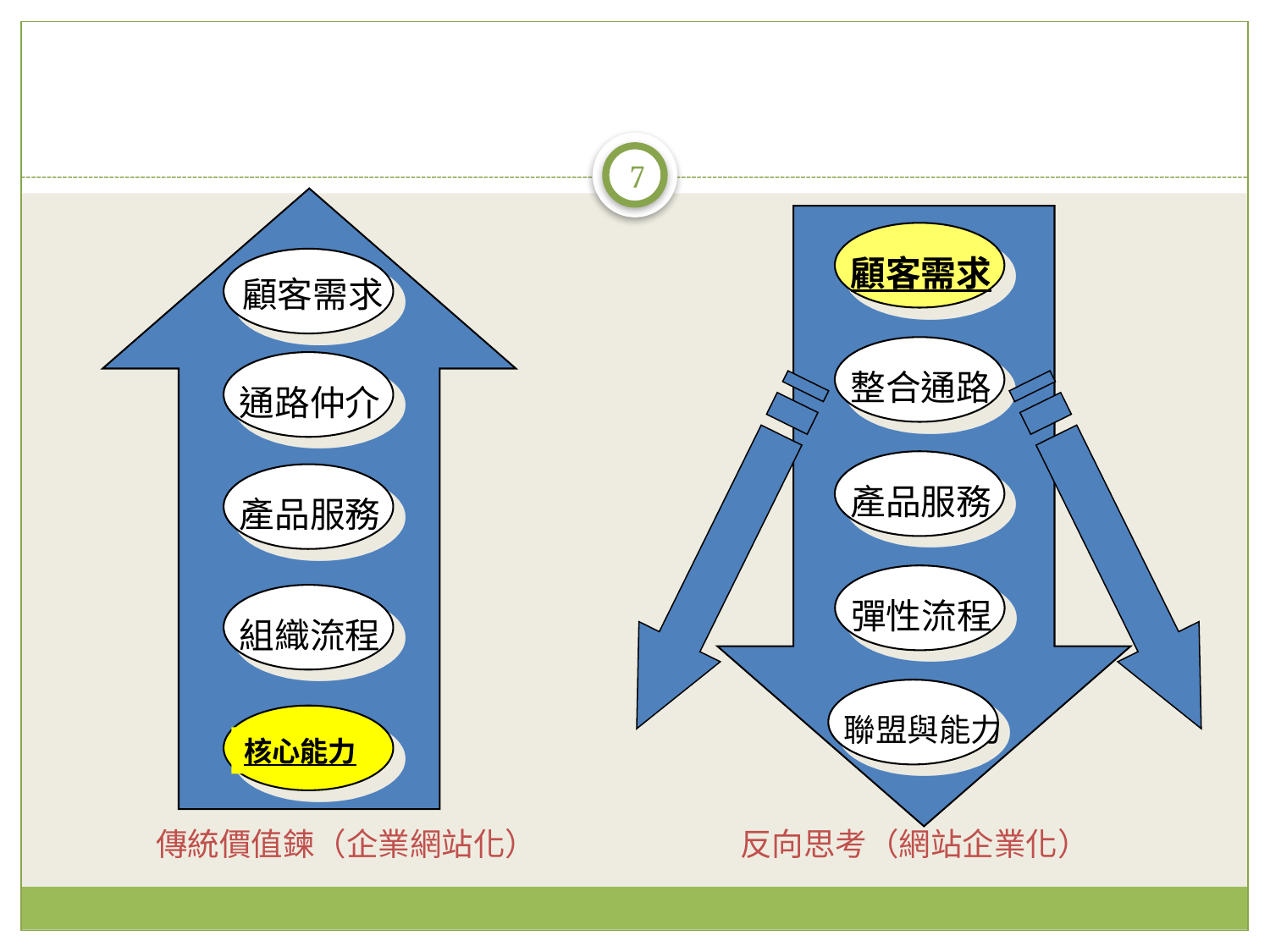

#
7

顧客需求

顧客需求

整合通路

通路仲介

產品服務

產品服務

彈性流程

組織流程

聯盟與能力

核心能力
傳統價值鍊（企業網站化）
反向思考（網站企業化）